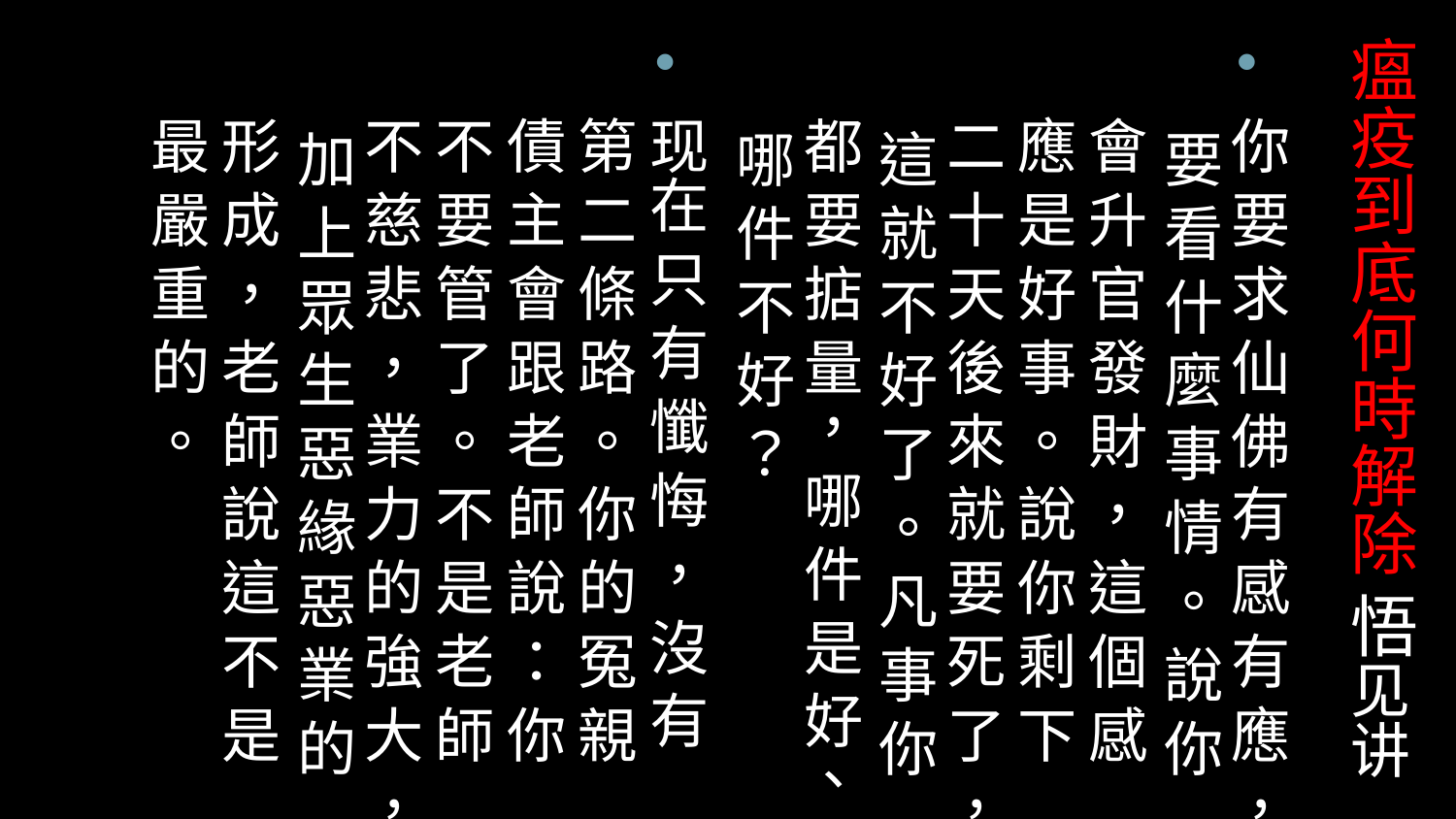

# 瘟疫到底何時解除 悟见讲
你 要 求 仙 佛 有 感 有 應 ， 要 看 什 麼 事 情 。 說 你 會 升 官 發 財 ， 這 個 感 應 是 好 事 。 說 你 剩 下 二 十 天 後 來 就 要 死 了 ， 這 就 不 好 了 。 凡 事 你 都 要 掂 量， 哪 件 是 好、 哪 件 不 好 ？
现在 只 有 懺 悔 ， 沒 有 第 二 條 路 。 你 的 冤 親 債 主 會 跟 老 師 說 ： 你 不 要 管 了 。 不 是 老 師 不 慈 悲 ， 業 力 的 強 大 ， 加 上 眾 生 惡 緣 惡 業 的 形 成 ， 老 師 說 這 不 是 最 嚴 重 的 。